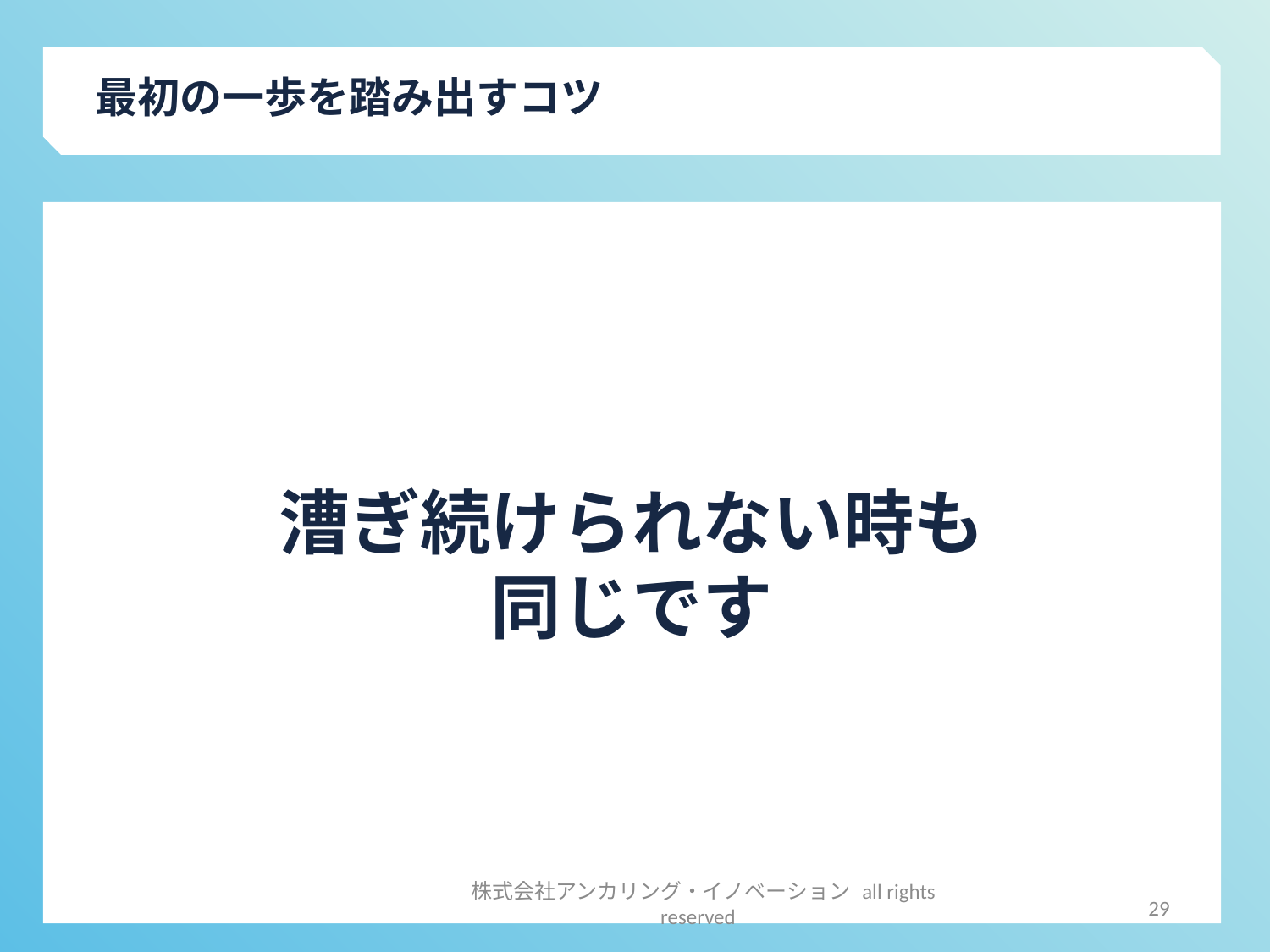

最初の一歩を踏み出すコツ
漕ぎ続けられない時も
同じです
29
株式会社アンカリング・イノベーション all rights reserved